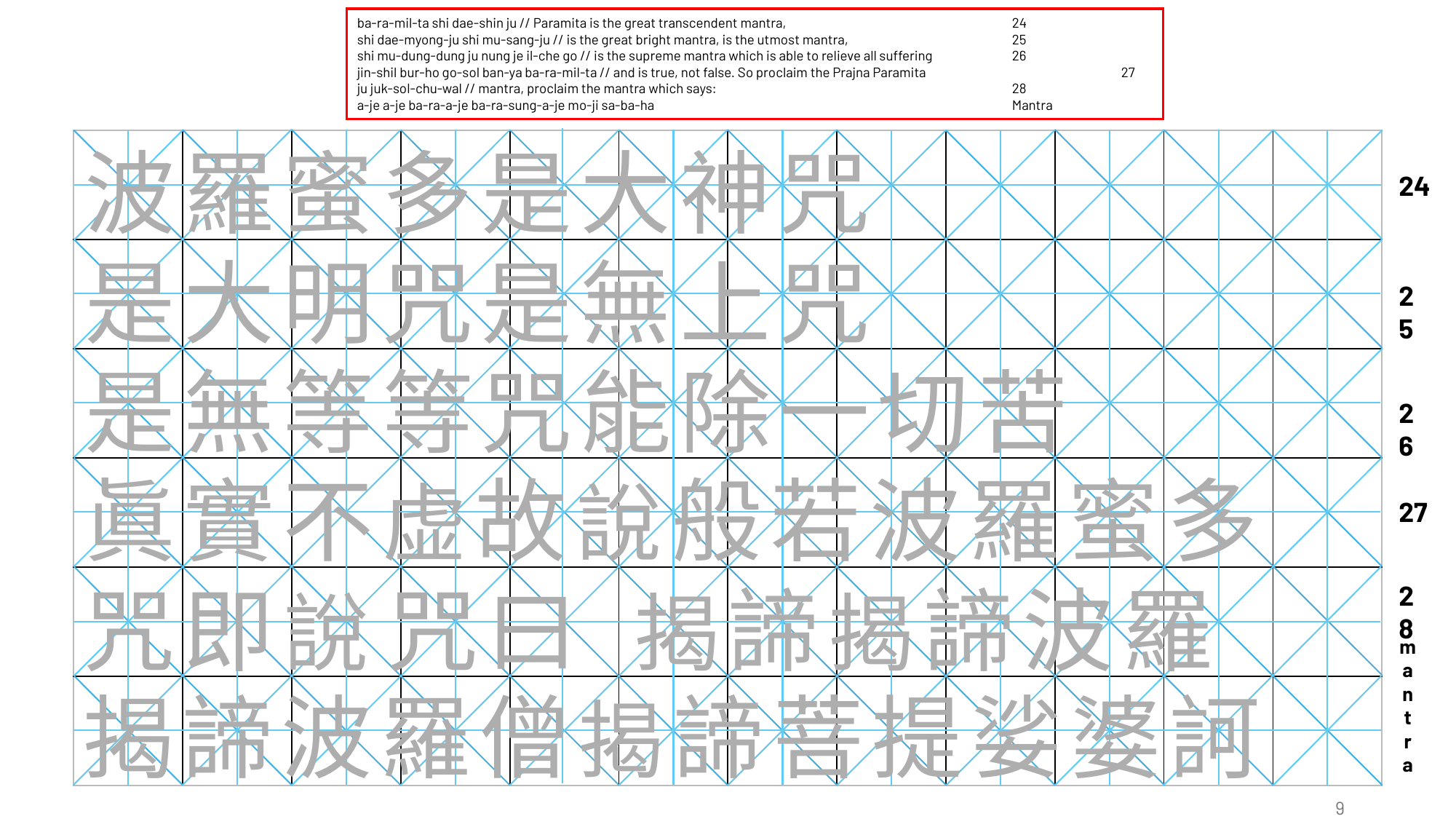

ba-ra-mil-ta shi dae-shin ju // Paramita is the great transcendent mantra,			24
shi dae-myong-ju shi mu-sang-ju // is the great bright mantra, is the utmost mantra,		25
shi mu-dung-dung ju nung je il-che go // is the supreme mantra which is able to relieve all suffering	26
jin-shil bur-ho go-sol ban-ya ba-ra-mil-ta // and is true, not false. So proclaim the Prajna Paramita		27
ju juk-sol-chu-wal // mantra, proclaim the mantra which says:			28
a-je a-je ba-ra-a-je ba-ra-sung-a-je mo-ji sa-ba-ha				Mantra
|  |  |  |  |  |  |  |  |  |  |  |  |
| --- | --- | --- | --- | --- | --- | --- | --- | --- | --- | --- | --- |
|  |  |  |  |  |  |  |  |  |  |  |  |
|  |  |  |  |  |  |  |  |  |  |  |  |
|  |  |  |  |  |  |  |  |  |  |  |  |
|  |  |  |  |  |  |  |  |  |  |  |  |
|  |  |  |  |  |  |  |  |  |  |  |  |
波 羅 蜜 多 是 大 神 咒
24
是 大 明 咒 是 無 上 咒
是 無 等 等 咒 能 除 一 切 苦
25
26
眞 實 不 虚 故 說 般 若 波 羅 蜜 多
27
咒 即 說 咒 曰   揭 諦 揭 諦 波 羅
28
m
a
n
t
r
a
揭 諦 波 羅 僧 揭 諦 菩 提 娑 婆 訶
9